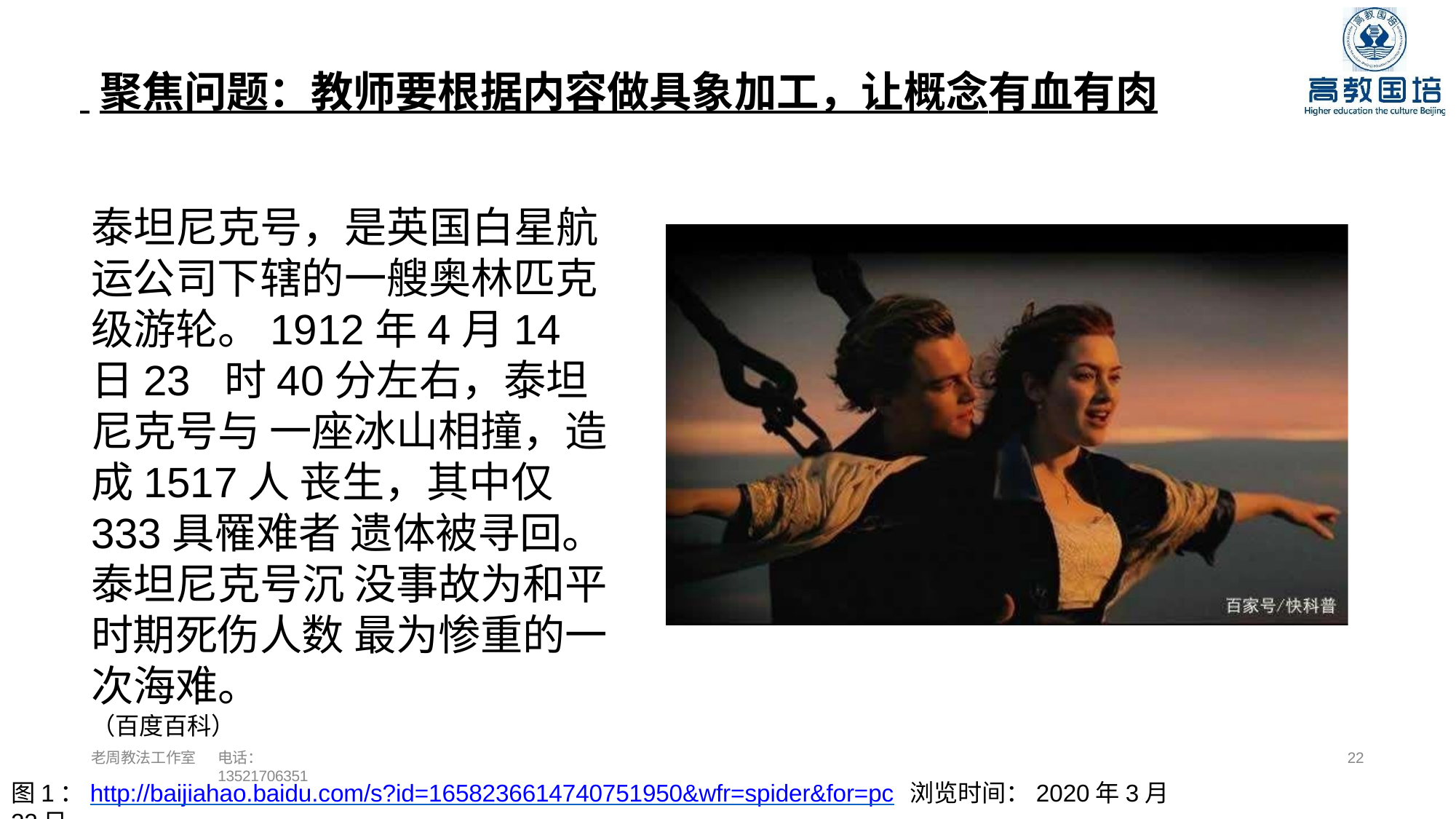

# 聚焦问题：教师要根据内容做具象加工，让概念有血有肉
泰坦尼克号，是英国白星航 运公司下辖的一艘奥林匹克 级游轮。1912年4月14日23  时40分左右，泰坦尼克号与 一座冰山相撞，造成1517人 丧生，其中仅333具罹难者 遗体被寻回。泰坦尼克号沉 没事故为和平时期死伤人数 最为惨重的一次海难。
（百度百科）

老周教法工作室
电话：13521706351
22
图1：http://baijiahao.baidu.com/s?id=1658236614740751950&wfr=spider&for=pc 浏览时间：2020年3月22日